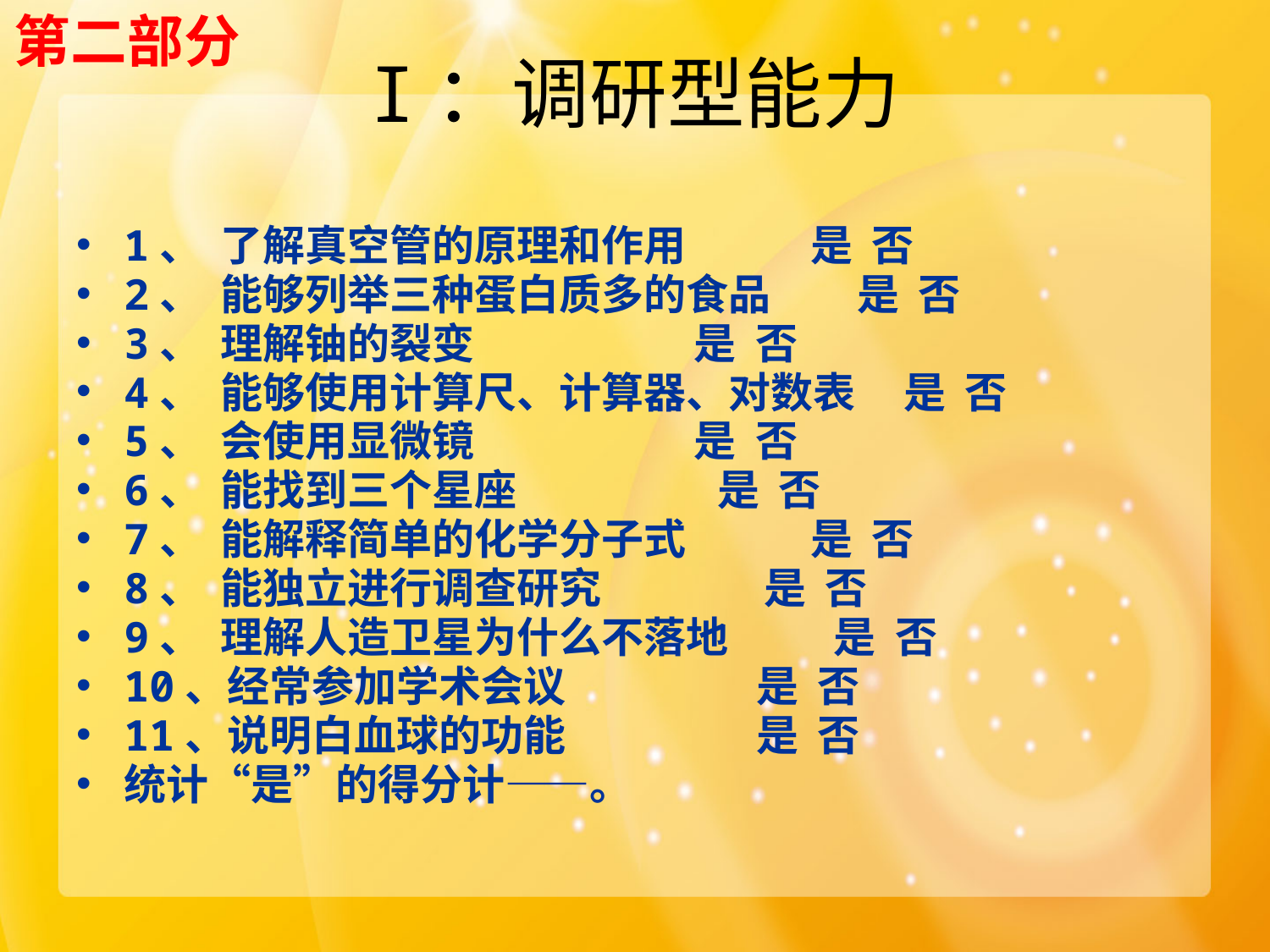

第二部分
# I：调研型能力
1、  了解真空管的原理和作用             是  否
2、  能够列举三种蛋白质多的食品         是  否
3、  理解铀的裂变                       是  否
4、  能够使用计算尺、计算器、对数表     是  否
5、  会使用显微镜                       是  否
6、  能找到三个星座                     是  否
7、  能解释简单的化学分子式             是  否
8、  能独立进行调查研究                 是  否
9、  理解人造卫星为什么不落地           是  否
10、经常参加学术会议                    是  否
11、说明白血球的功能                    是  否
统计“是”的得分计——。